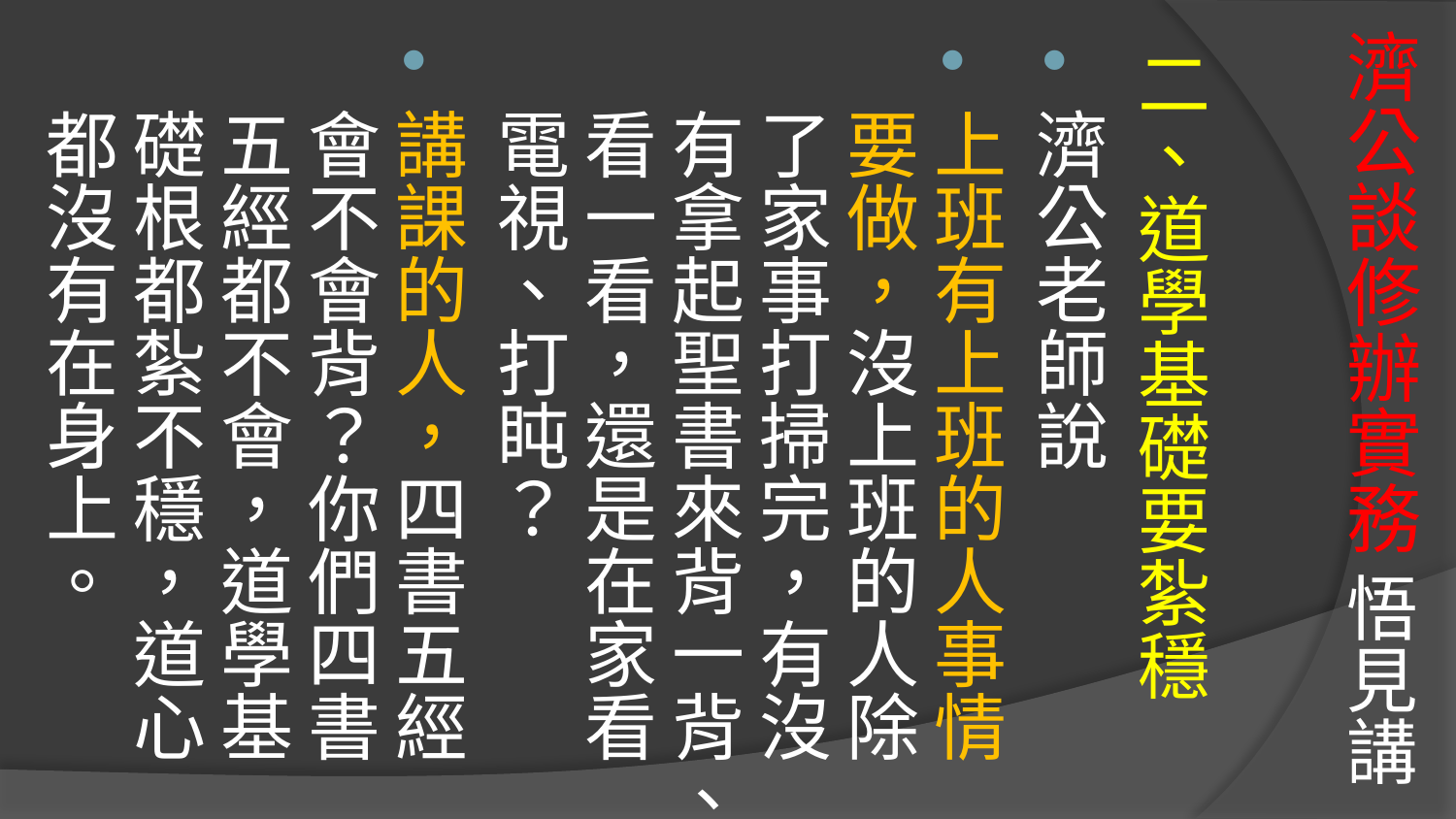

# 濟公談修辦實務 悟見講
二、道學基礎要紮穩
濟公老師說
上班有上班的人事情要做，沒上班的人除了家事打掃完，有沒有拿起聖書來背一背、看一看，還是在家看電視、打盹？
講課的人，四書五經會不會背？你們四書五經都不會，道學基礎根都紮不穩，道心都沒有在身上。